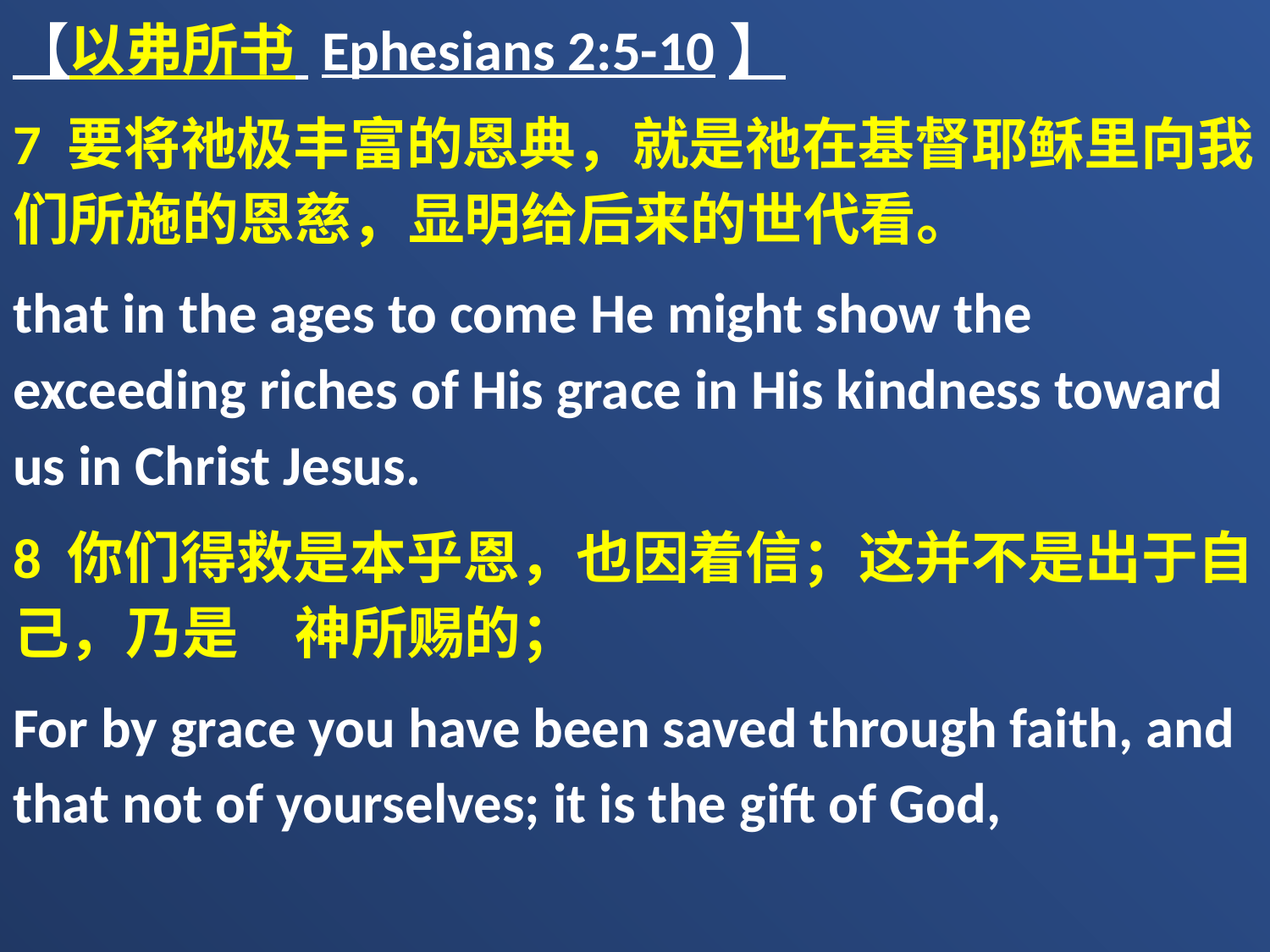

【以弗所书 Ephesians 2:5-10】
7 要将祂极丰富的恩典，就是祂在基督耶稣里向我们所施的恩慈，显明给后来的世代看。
that in the ages to come He might show the exceeding riches of His grace in His kindness toward us in Christ Jesus.
8 你们得救是本乎恩，也因着信；这并不是出于自己，乃是　神所赐的；
For by grace you have been saved through faith, and that not of yourselves; it is the gift of God,